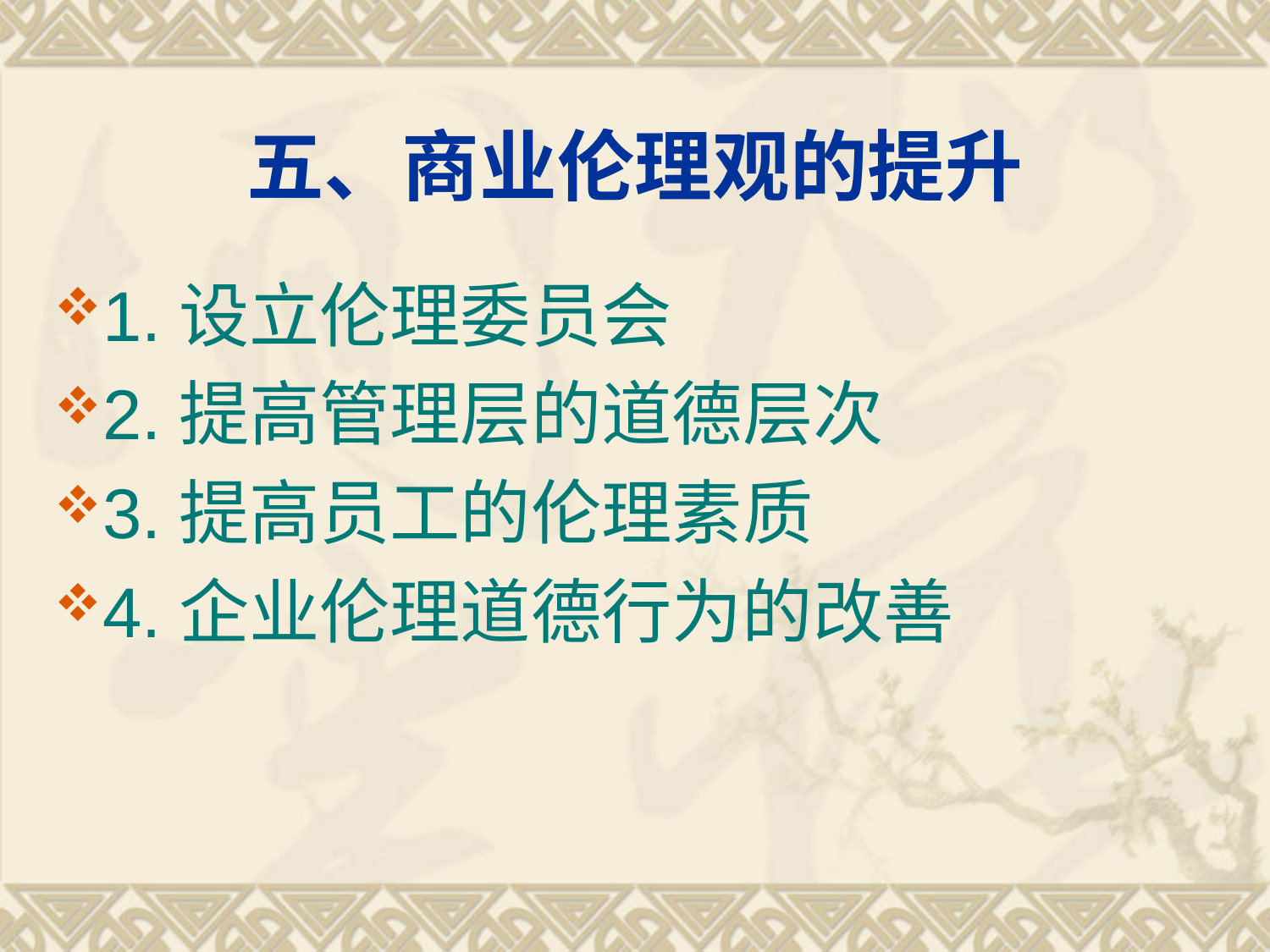

五、商业伦理观的提升
1.设立伦理委员会
2.提高管理层的道德层次
3.提高员工的伦理素质
4.企业伦理道德行为的改善